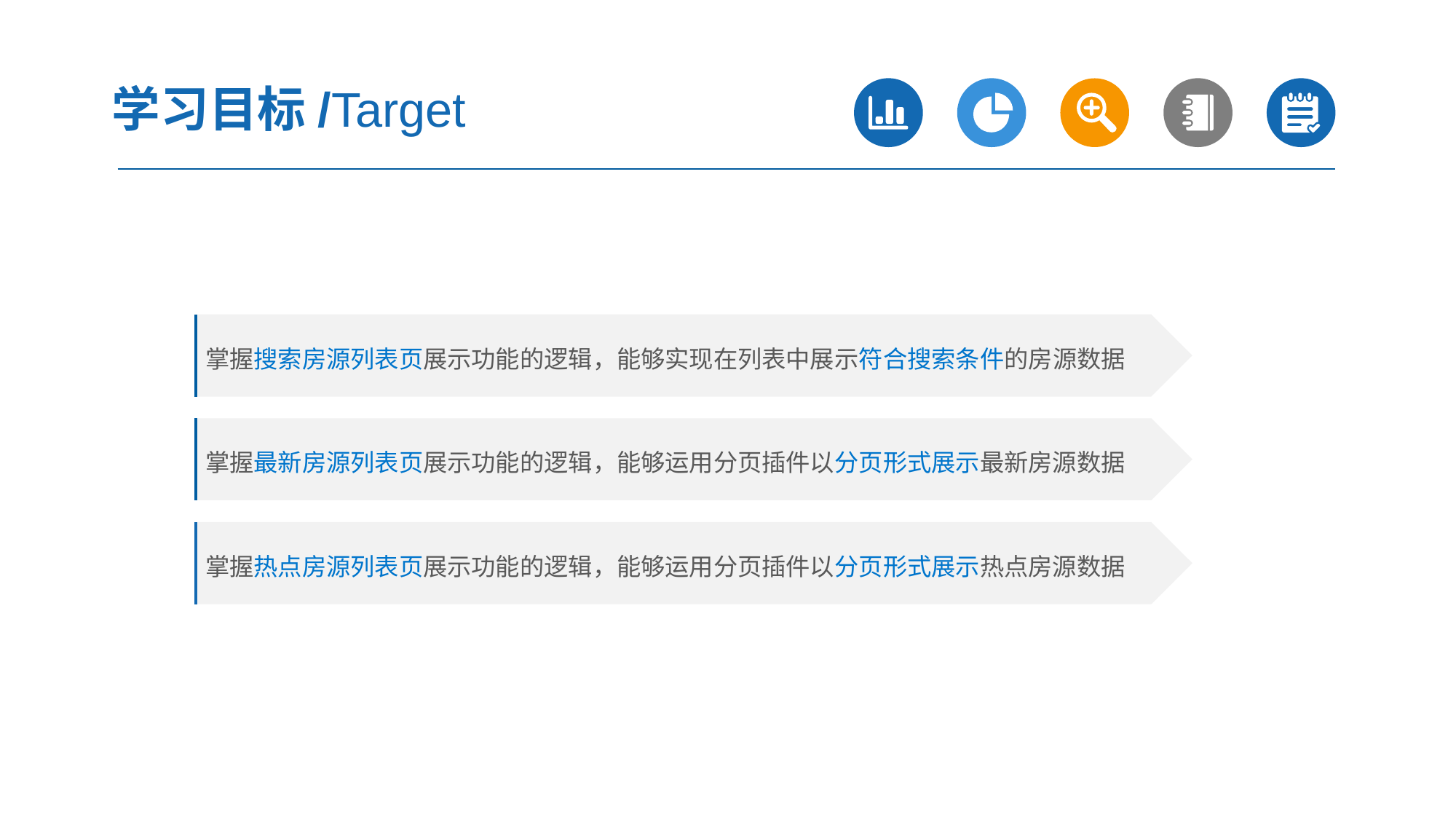

学习目标/Target
掌握搜索房源列表页展示功能的逻辑，能够实现在列表中展示符合搜索条件的房源数据

掌握最新房源列表页展示功能的逻辑，能够运用分页插件以分页形式展示最新房源数据

掌握热点房源列表页展示功能的逻辑，能够运用分页插件以分页形式展示热点房源数据